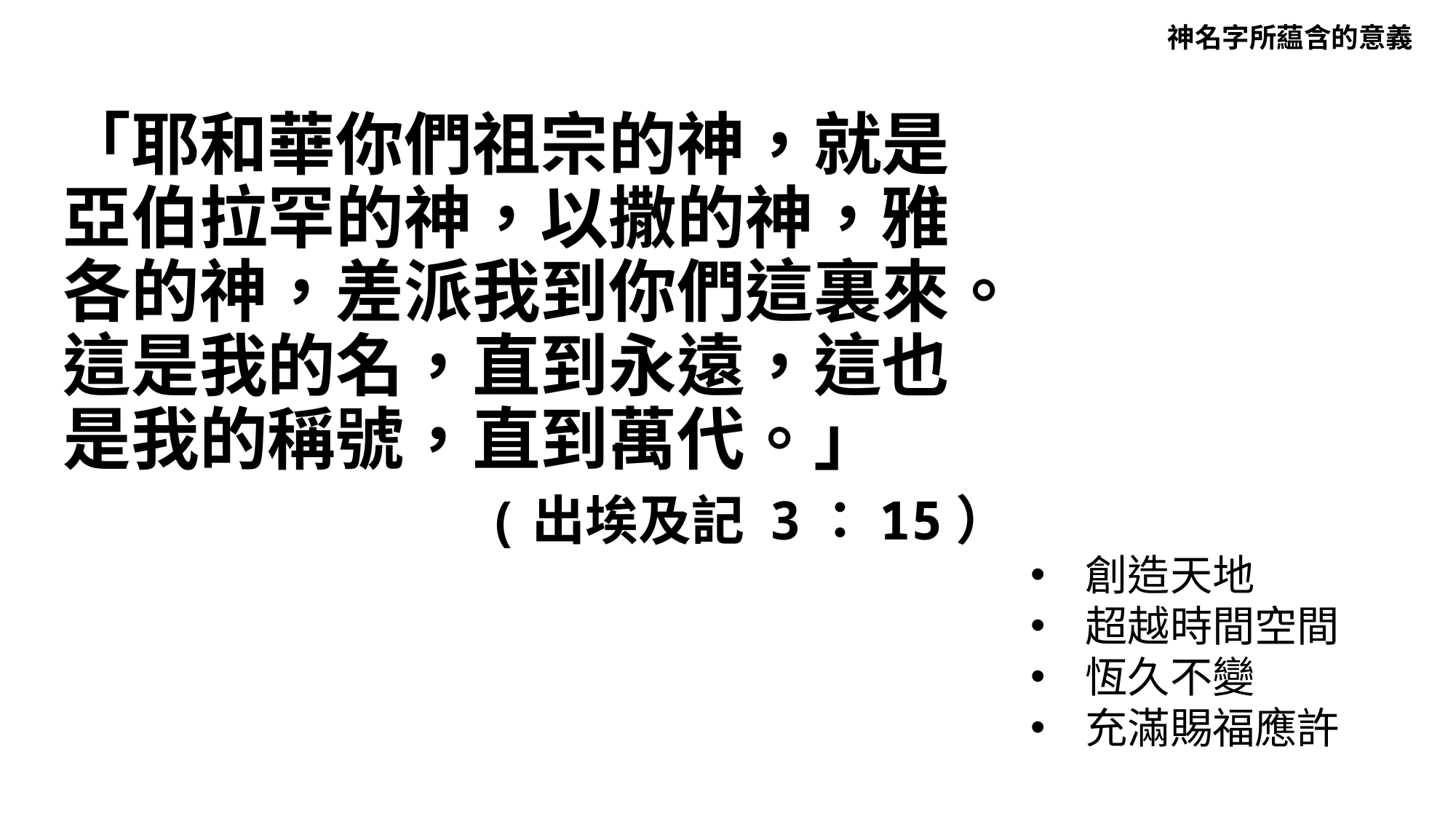

神名字所藴含的意義
「耶和華你們祖宗的神，就是亞伯拉罕的神，以撒的神，雅各的神，差派我到你們這裏來。這是我的名，直到永遠，這也是我的稱號，直到萬代。」
(出埃及記 3：15）
創造天地
超越時間空間
恆久不變
充滿賜福應許